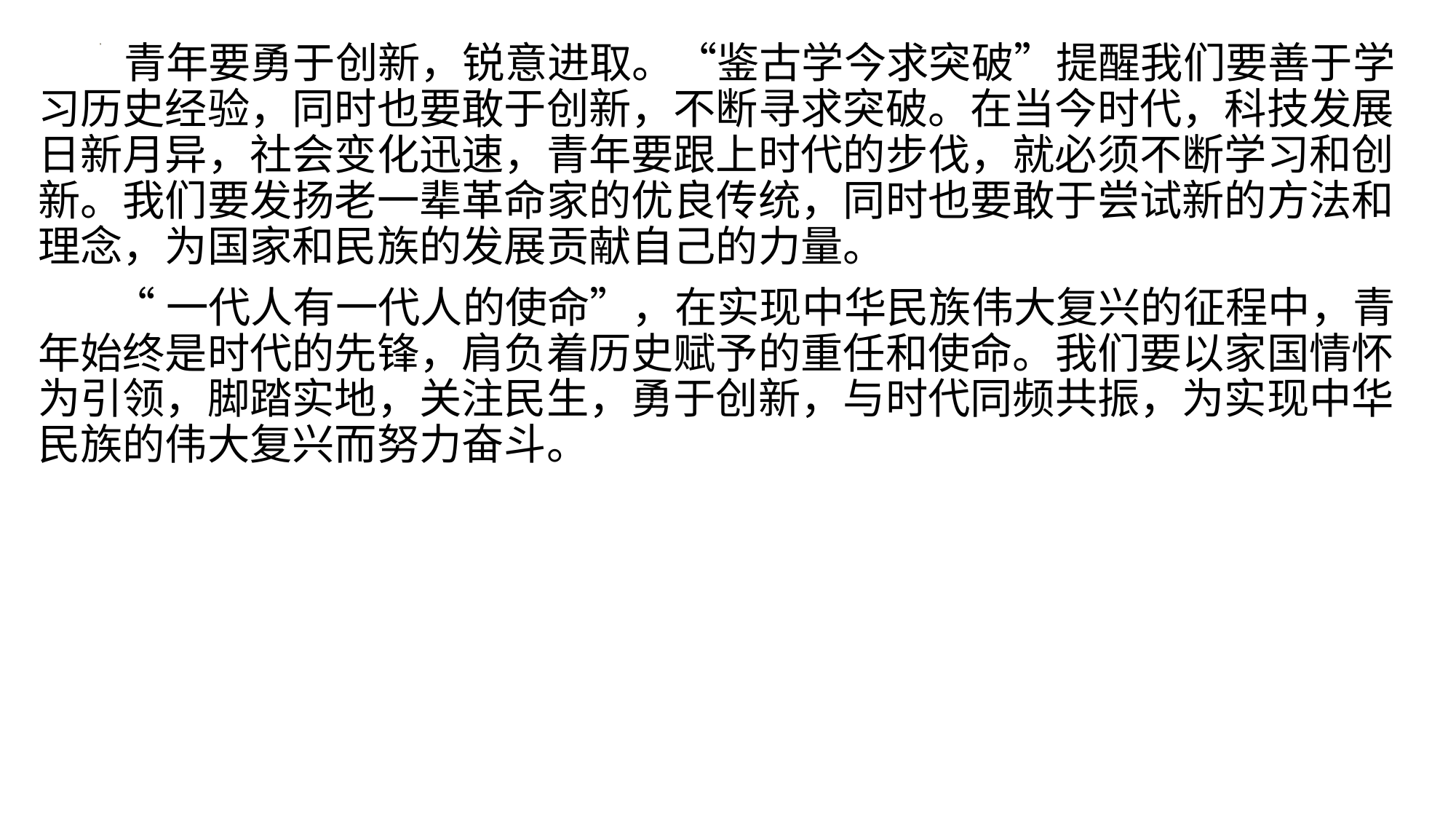

青年要勇于创新，锐意进取。“鉴古学今求突破”提醒我们要善于学习历史经验，同时也要敢于创新，不断寻求突破。在当今时代，科技发展日新月异，社会变化迅速，青年要跟上时代的步伐，就必须不断学习和创新。我们要发扬老一辈革命家的优良传统，同时也要敢于尝试新的方法和理念，为国家和民族的发展贡献自己的力量。
        “一代人有一代人的使命”，在实现中华民族伟大复兴的征程中，青年始终是时代的先锋，肩负着历史赋予的重任和使命。我们要以家国情怀为引领，脚踏实地，关注民生，勇于创新，与时代同频共振，为实现中华民族的伟大复兴而努力奋斗。